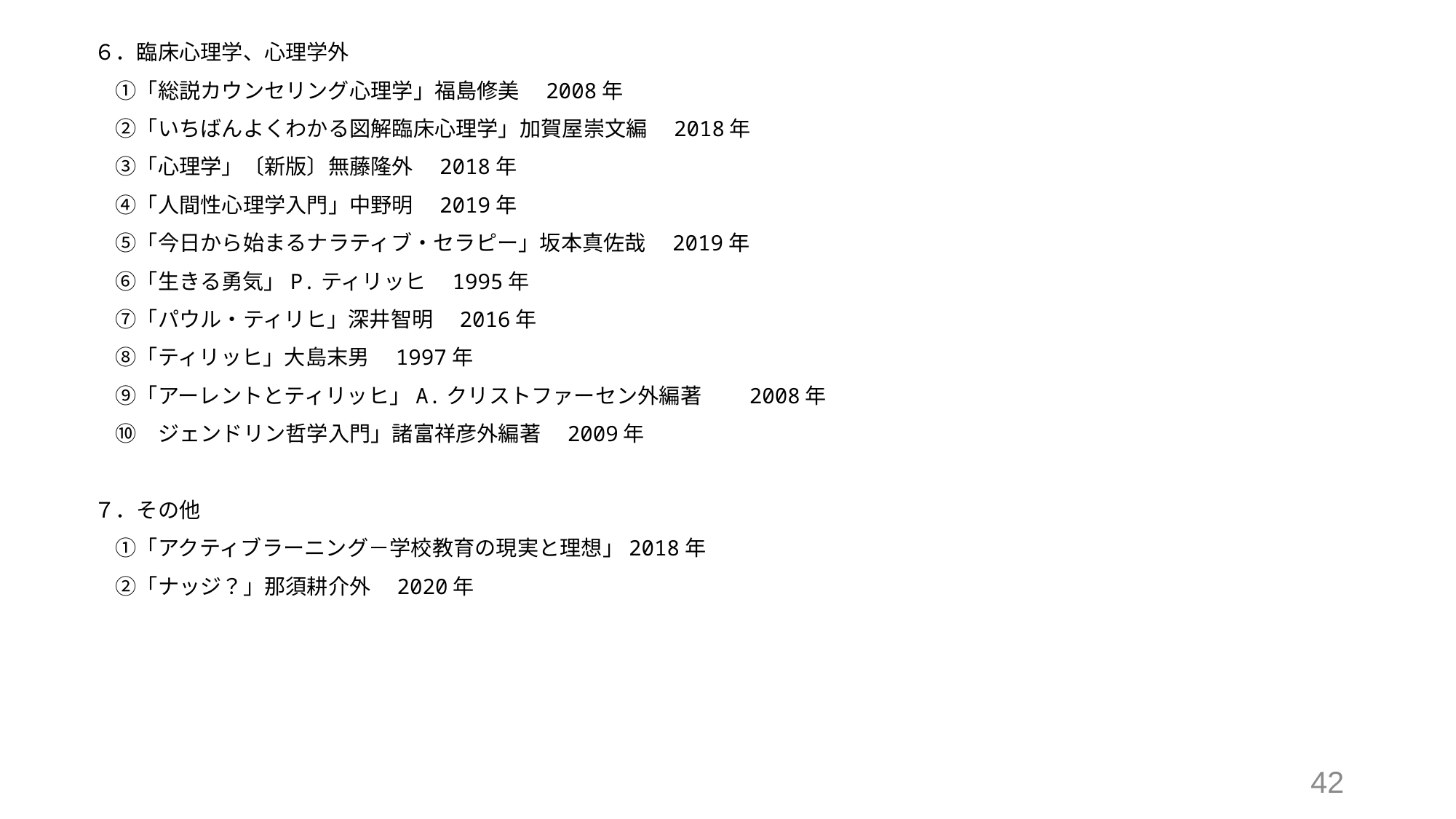

６．臨床心理学、心理学外
　①「総説カウンセリング心理学」福島修美　2008年
　②「いちばんよくわかる図解臨床心理学」加賀屋崇文編　2018年
　③「心理学」〔新版〕無藤隆外　2018年
　④「人間性心理学入門」中野明　2019年
　⑤「今日から始まるナラティブ・セラピー」坂本真佐哉　2019年
　⑥「生きる勇気」P.ティリッヒ　1995年
　⑦「パウル・ティリヒ」深井智明　2016年
　⑧「ティリッヒ」大島末男　1997年
　⑨「アーレントとティリッヒ」A.クリストファーセン外編著　　2008年
　⑩　ジェンドリン哲学入門」諸富祥彦外編著　2009年

７．その他
　①「アクティブラーニング－学校教育の現実と理想」2018年
　②「ナッジ？」那須耕介外　2020年
42